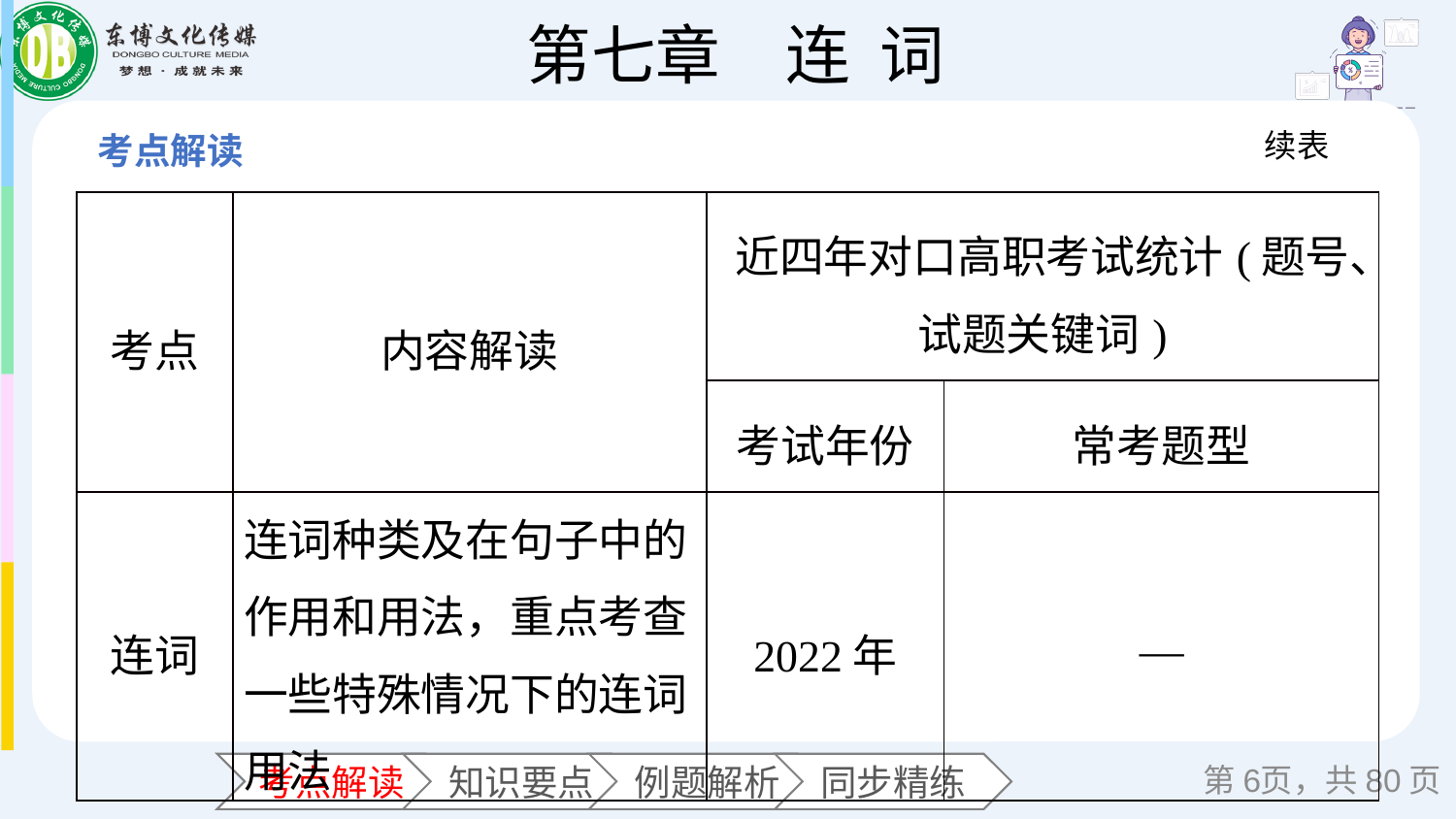

续表
| 考点 | 内容解读 | 近四年对口高职考试统计(题号、试题关键词) |  |
| --- | --- | --- | --- |
|  |  | 考试年份 | 常考题型 |
| 连词 | 连词种类及在句子中的作用和用法，重点考查一些特殊情况下的连词用法 | 2022年 | — |
第6页，共80页